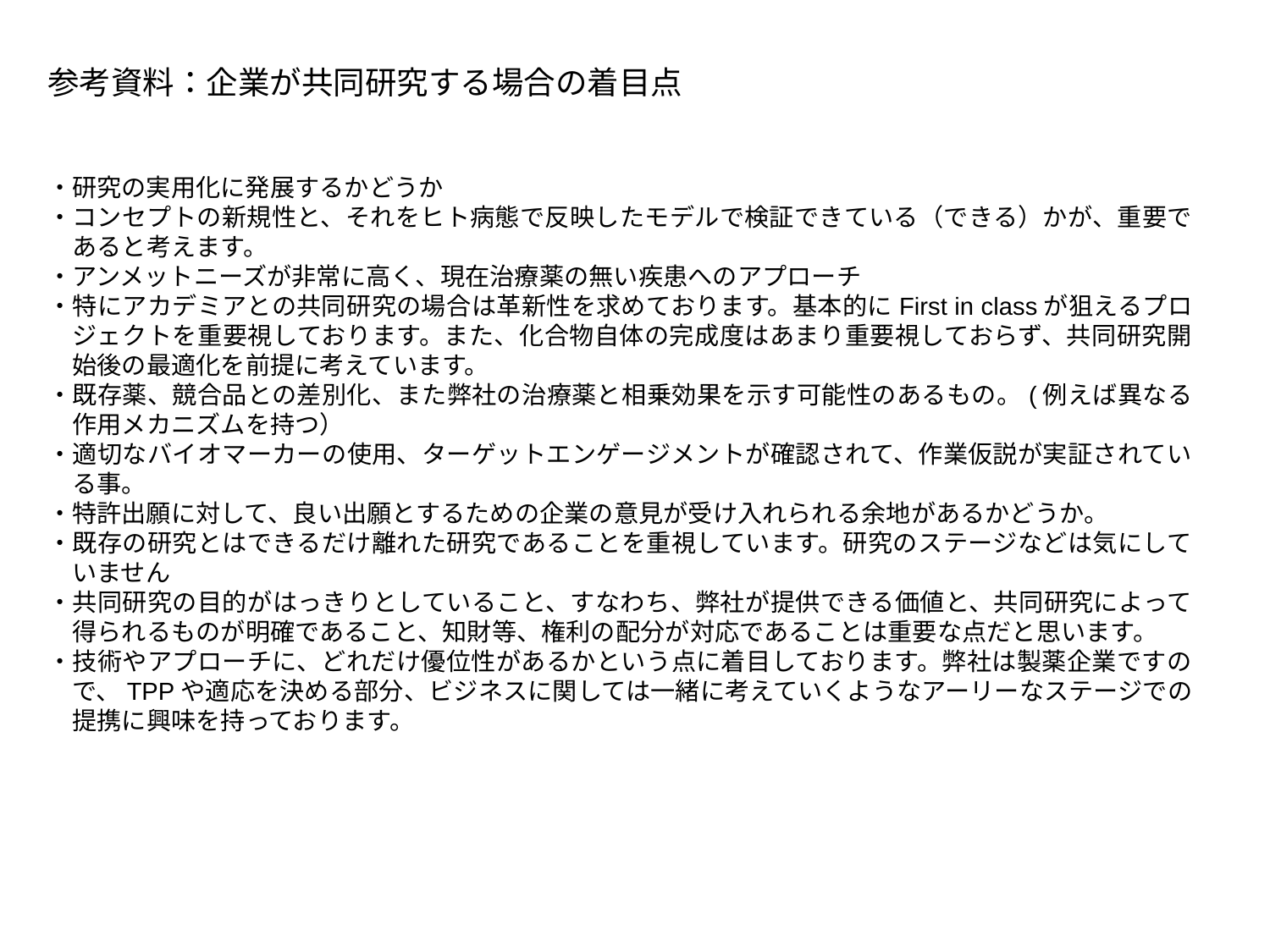

参考資料：企業が共同研究する場合の着目点
・研究の実用化に発展するかどうか
・コンセプトの新規性と、それをヒト病態で反映したモデルで検証できている（できる）かが、重要であると考えます。
・アンメットニーズが非常に高く、現在治療薬の無い疾患へのアプローチ
・特にアカデミアとの共同研究の場合は革新性を求めております。基本的にFirst in classが狙えるプロジェクトを重要視しております。また、化合物自体の完成度はあまり重要視しておらず、共同研究開始後の最適化を前提に考えています。
・既存薬、競合品との差別化、また弊社の治療薬と相乗効果を示す可能性のあるもの。(例えば異なる作用メカニズムを持つ）
・適切なバイオマーカーの使用、ターゲットエンゲージメントが確認されて、作業仮説が実証されている事。
・特許出願に対して、良い出願とするための企業の意見が受け入れられる余地があるかどうか。
・既存の研究とはできるだけ離れた研究であることを重視しています。研究のステージなどは気にしていません
・共同研究の目的がはっきりとしていること、すなわち、弊社が提供できる価値と、共同研究によって得られるものが明確であること、知財等、権利の配分が対応であることは重要な点だと思います。
・技術やアプローチに、どれだけ優位性があるかという点に着目しております。弊社は製薬企業ですので、TPPや適応を決める部分、ビジネスに関しては一緒に考えていくようなアーリーなステージでの提携に興味を持っております。